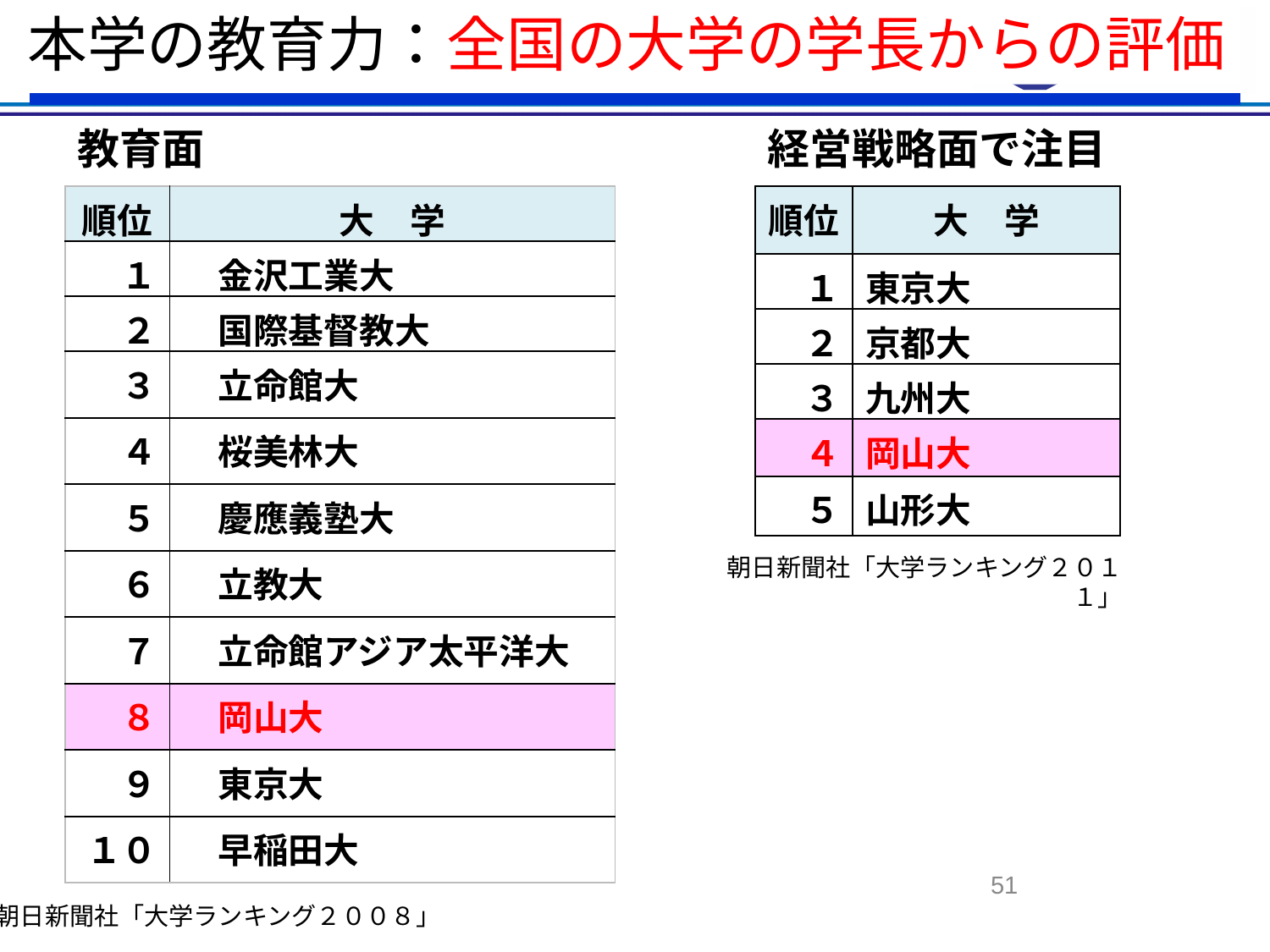

本学の教育力：全国の大学の学長からの評価
教育面
経営戦略面で注目

| 順位 | 大　学 |
| --- | --- |
| １ | 金沢工業大 |
| ２ | 国際基督教大 |
| ３ | 立命館大 |
| ４ | 桜美林大 |
| ５ | 慶應義塾大 |
| ６ | 立教大 |
| ７ | 立命館アジア太平洋大 |
| ８ | 岡山大 |
| ９ | 東京大 |
| １０ | 早稲田大 |
| 順位 | 大　学 |
| --- | --- |
| １ | 東京大 |
| ２ | 京都大 |
| ３ | 九州大 |
| ４ | 岡山大 |
| ５ | 山形大 |

朝日新聞社「大学ランキング２０１１」
51
朝日新聞社「大学ランキング２００８」